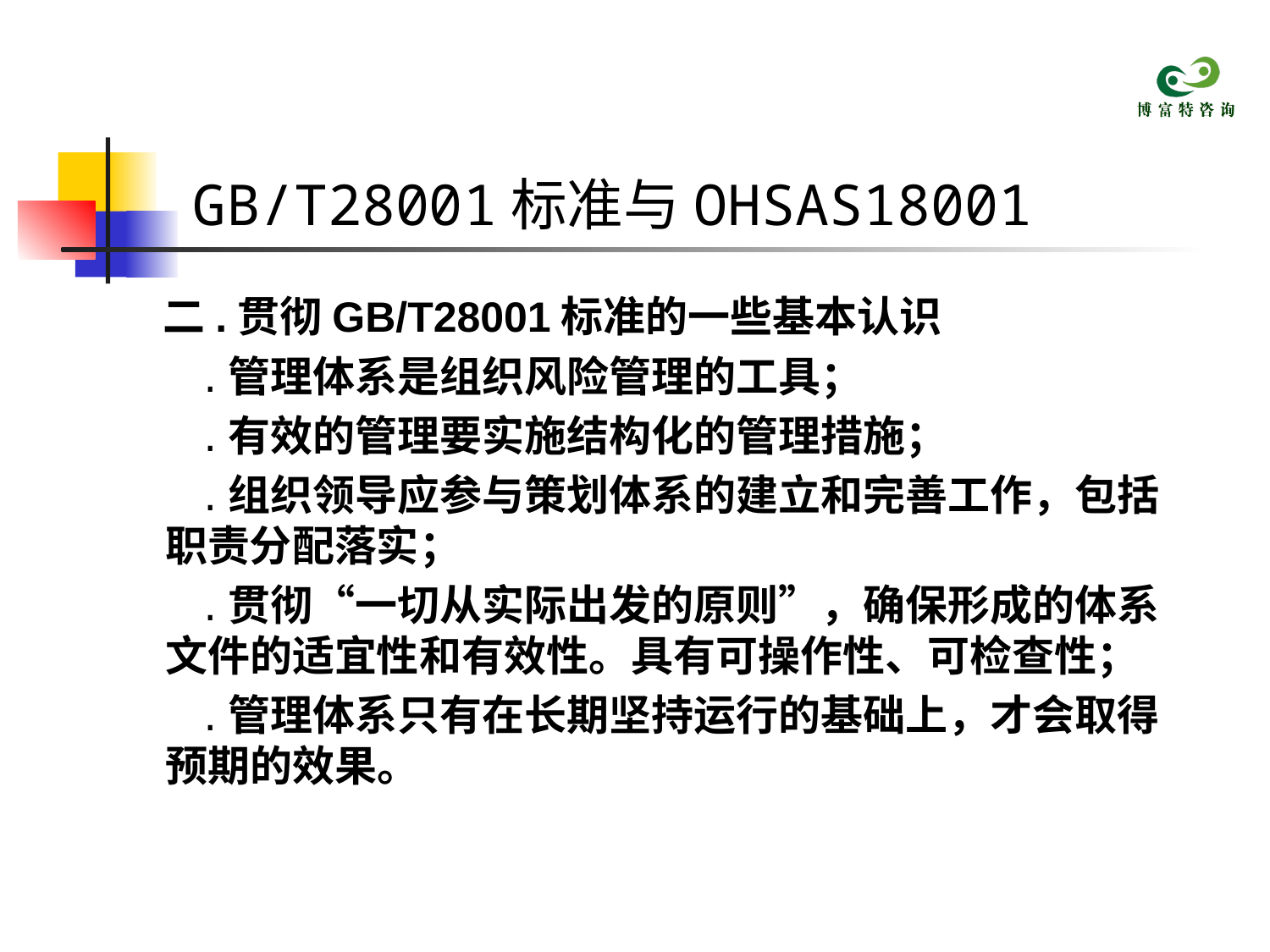

# GB/T28001标准与OHSAS18001
   二.贯彻GB/T28001标准的一些基本认识
       .管理体系是组织风险管理的工具；
       .有效的管理要实施结构化的管理措施；
       .组织领导应参与策划体系的建立和完善工作，包括职责分配落实；
       .贯彻“一切从实际出发的原则”，确保形成的体系文件的适宜性和有效性。具有可操作性、可检查性；
       .管理体系只有在长期坚持运行的基础上，才会取得预期的效果。

6